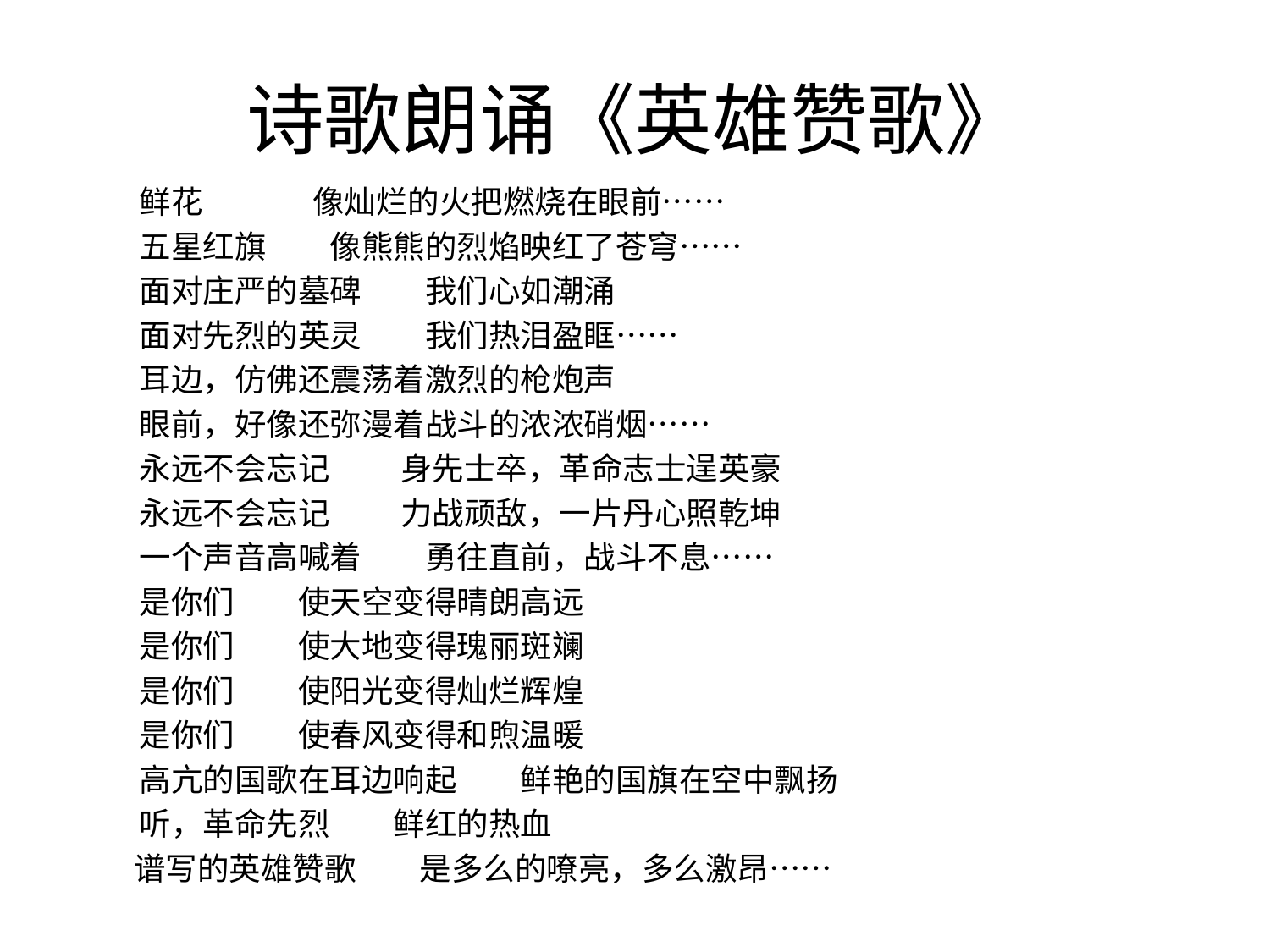

# 诗歌朗诵《英雄赞歌》
　　鲜花　　　  像灿烂的火把燃烧在眼前……
　　五星红旗　　像熊熊的烈焰映红了苍穹……
　　面对庄严的墓碑　　我们心如潮涌
　　面对先烈的英灵　　我们热泪盈眶……
　　耳边，仿佛还震荡着激烈的枪炮声
　　眼前，好像还弥漫着战斗的浓浓硝烟……
　　永远不会忘记 　　身先士卒，革命志士逞英豪
　　永远不会忘记 　　力战顽敌，一片丹心照乾坤
　　一个声音高喊着　　勇往直前，战斗不息……
　　是你们　　使天空变得晴朗高远
　　是你们　　使大地变得瑰丽斑斓
　　是你们　　使阳光变得灿烂辉煌
　　是你们　　使春风变得和煦温暖
　　高亢的国歌在耳边响起　　鲜艳的国旗在空中飘扬
　　听，革命先烈　　鲜红的热血
       谱写的英雄赞歌　　是多么的嘹亮，多么激昂……